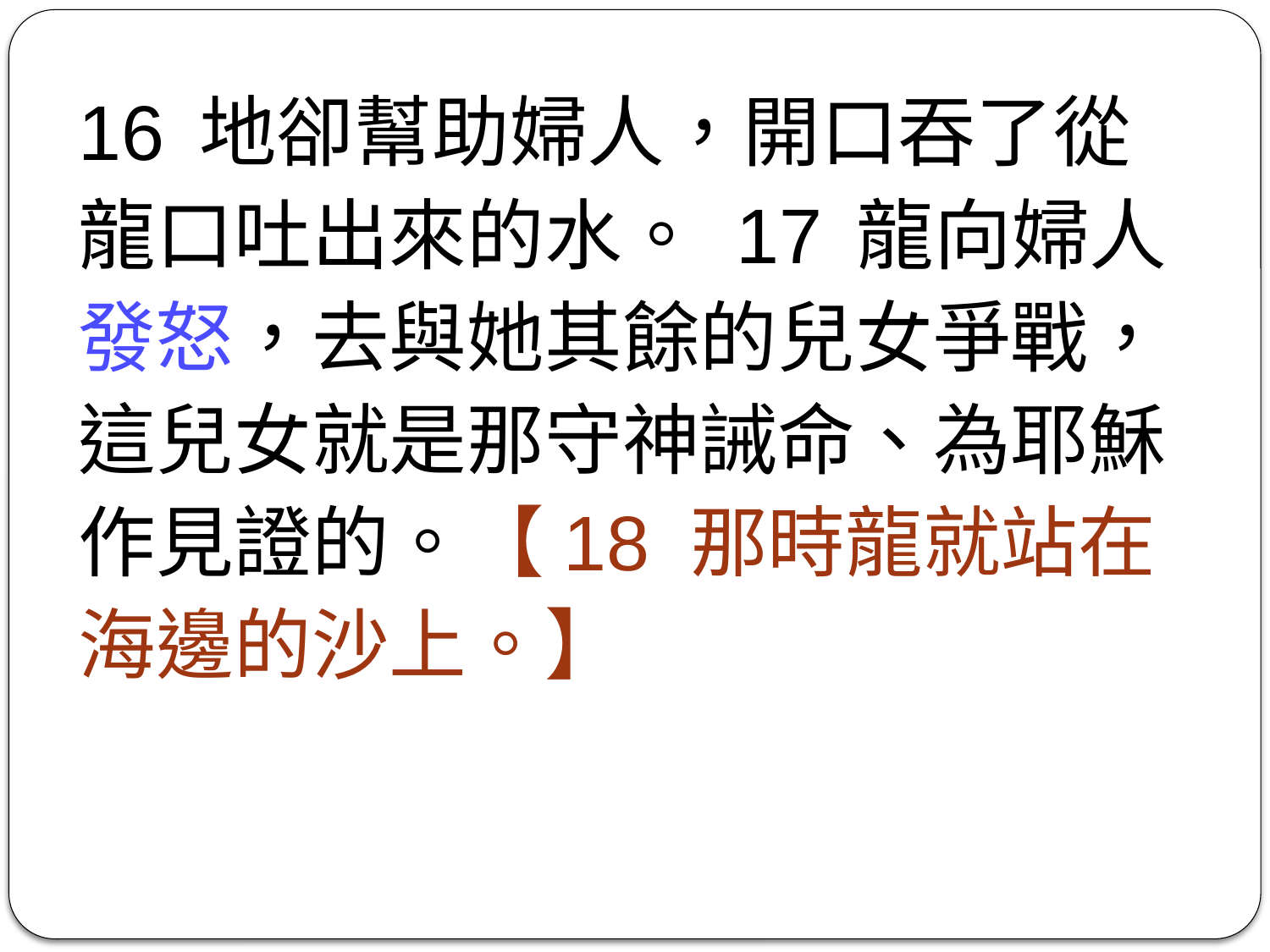

16 地卻幫助婦人，開口吞了從龍口吐出來的水。 17 龍向婦人發怒，去與她其餘的兒女爭戰，這兒女就是那守神誡命、為耶穌作見證的。【18 那時龍就站在海邊的沙上。】